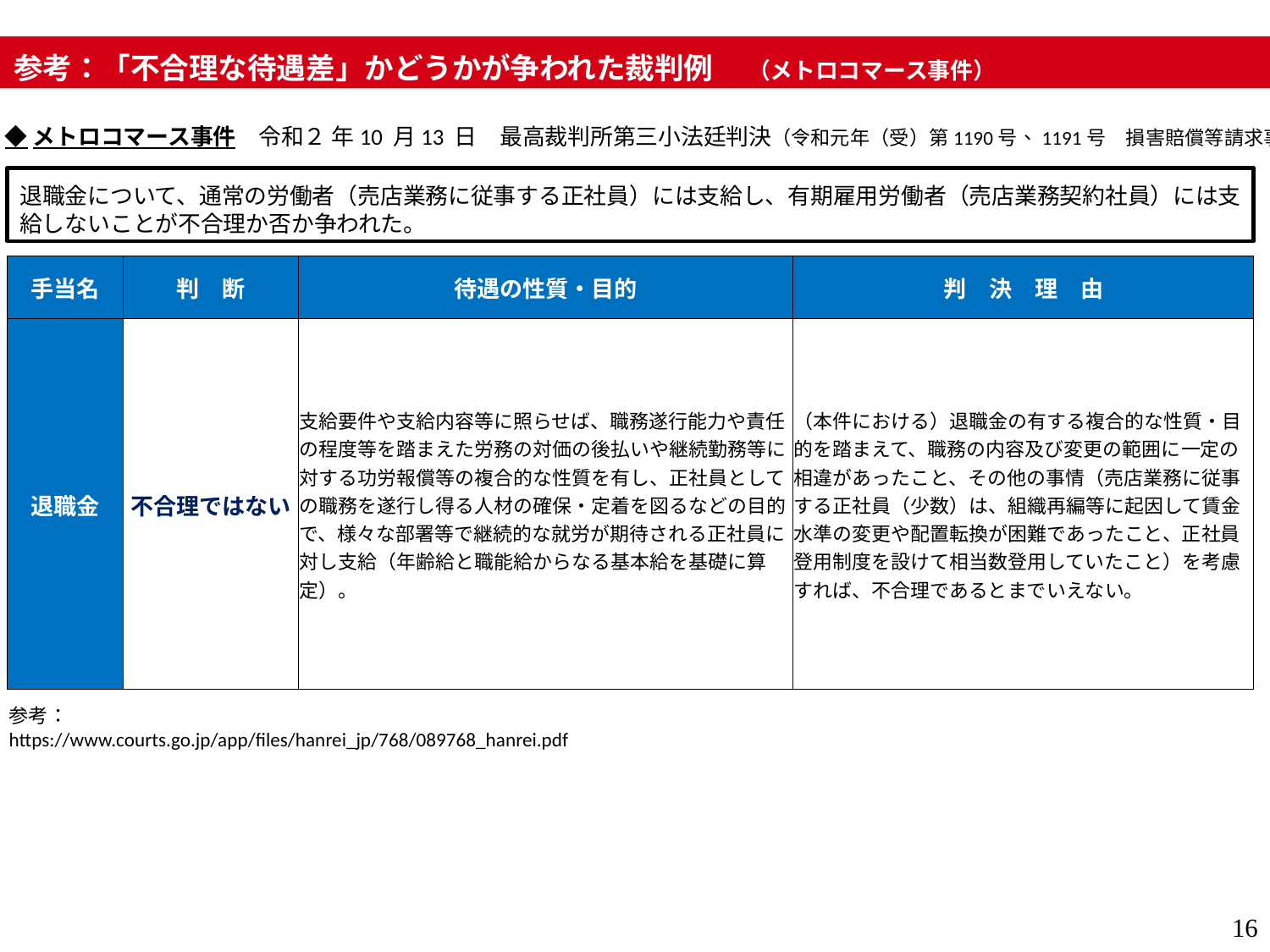

参考：「不合理な待遇差」かどうかが争われた裁判例　 （メトロコマース事件）
◆メトロコマース事件　令和２ 年10 月13 日　最高裁判所第三小法廷判決（令和元年（受）第1190号、1191号　損害賠償等請求事件）
退職金について、通常の労働者（売店業務に従事する正社員）には支給し、有期雇用労働者（売店業務契約社員）には支給しないことが不合理か否か争われた。
| 手当名 | 判　断 | 待遇の性質・目的 | 判　決　理　由 |
| --- | --- | --- | --- |
| 退職金 | 不合理ではない | 支給要件や支給内容等に照らせば、職務遂行能力や責任の程度等を踏まえた労務の対価の後払いや継続勤務等に対する功労報償等の複合的な性質を有し、正社員としての職務を遂行し得る人材の確保・定着を図るなどの目的で、様々な部署等で継続的な就労が期待される正社員に対し支給（年齢給と職能給からなる基本給を基礎に算定）。 | （本件における）退職金の有する複合的な性質・目的を踏まえて、職務の内容及び変更の範囲に一定の相違があったこと、その他の事情（売店業務に従事する正社員（少数）は、組織再編等に起因して賃金水準の変更や配置転換が困難であったこと、正社員登用制度を設けて相当数登用していたこと）を考慮すれば、不合理であるとまでいえない。 |
更新済
参考：　https://www.courts.go.jp/app/files/hanrei_jp/768/089768_hanrei.pdf
16